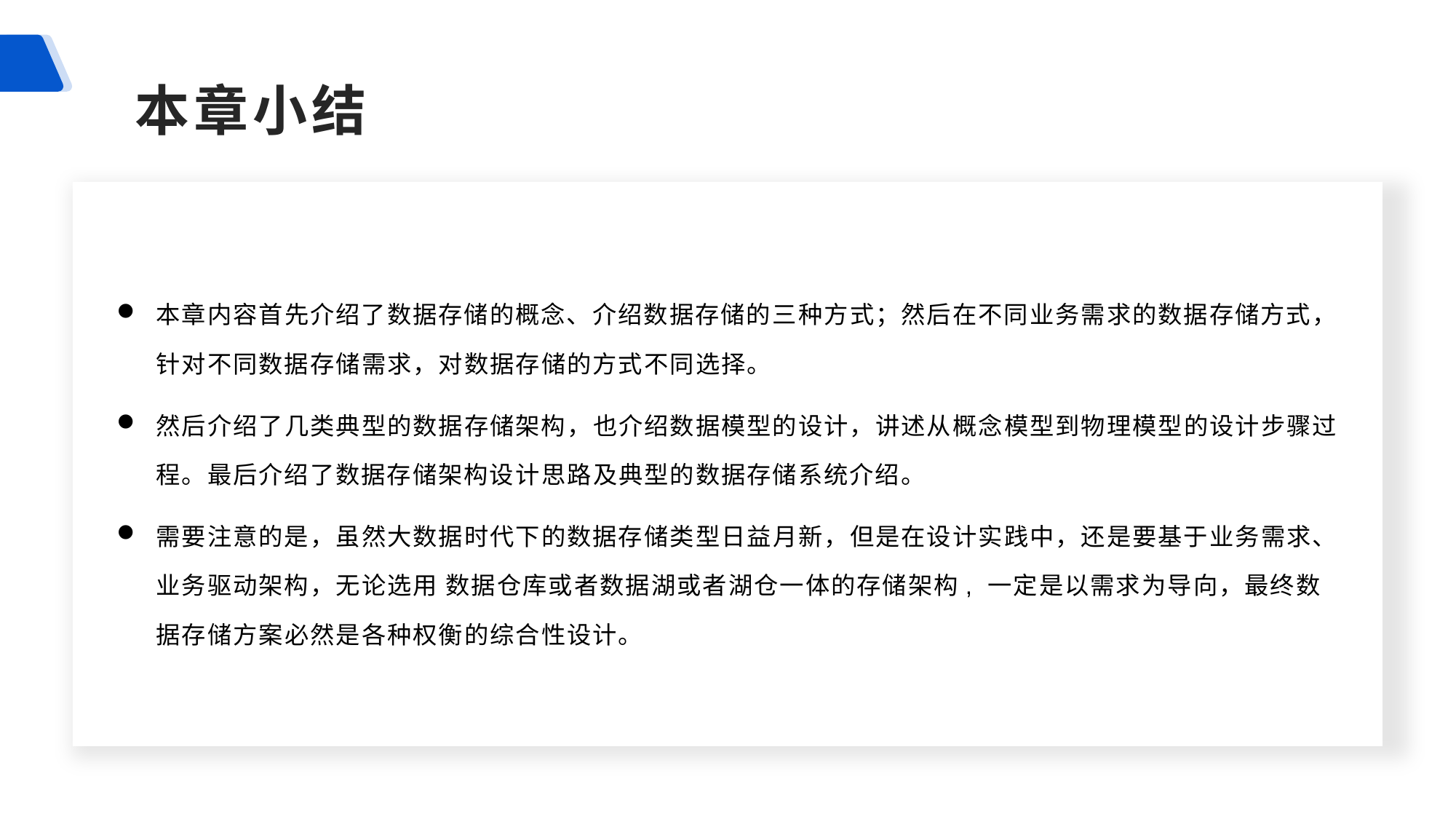

本章小结

本章内容首先介绍了数据存储的概念、介绍数据存储的三种方式；然后在不同业务需求的数据存储方式，针对不同数据存储需求，对数据存储的方式不同选择。
然后介绍了几类典型的数据存储架构，也介绍数据模型的设计，讲述从概念模型到物理模型的设计步骤过程。最后介绍了数据存储架构设计思路及典型的数据存储系统介绍。
需要注意的是，虽然大数据时代下的数据存储类型日益月新，但是在设计实践中，还是要基于业务需求、业务驱动架构，无论选用 数据仓库或者数据湖或者湖仓一体的存储架构, 一定是以需求为导向，最终数据存储方案必然是各种权衡的综合性设计。